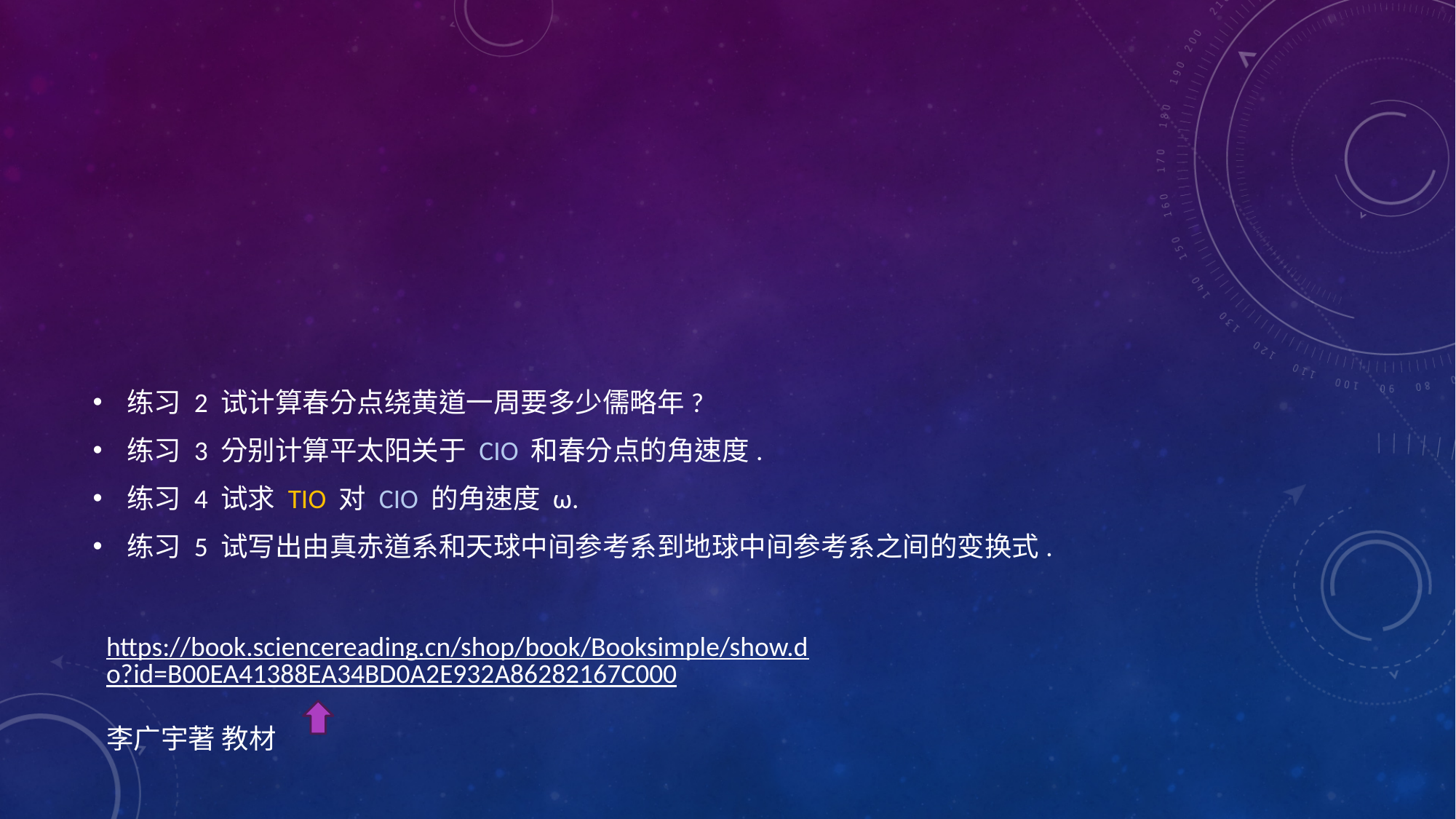

#
练习 2 试计算春分点绕黄道一周要多少儒略年?
练习 3 分别计算平太阳关于 CIO 和春分点的角速度.
练习 4 试求 TIO 对 CIO 的角速度 ω.
练习 5 试写出由真赤道系和天球中间参考系到地球中间参考系之间的变换式.
https://book.sciencereading.cn/shop/book/Booksimple/show.do?id=B00EA41388EA34BD0A2E932A86282167C000
李广宇著 教材